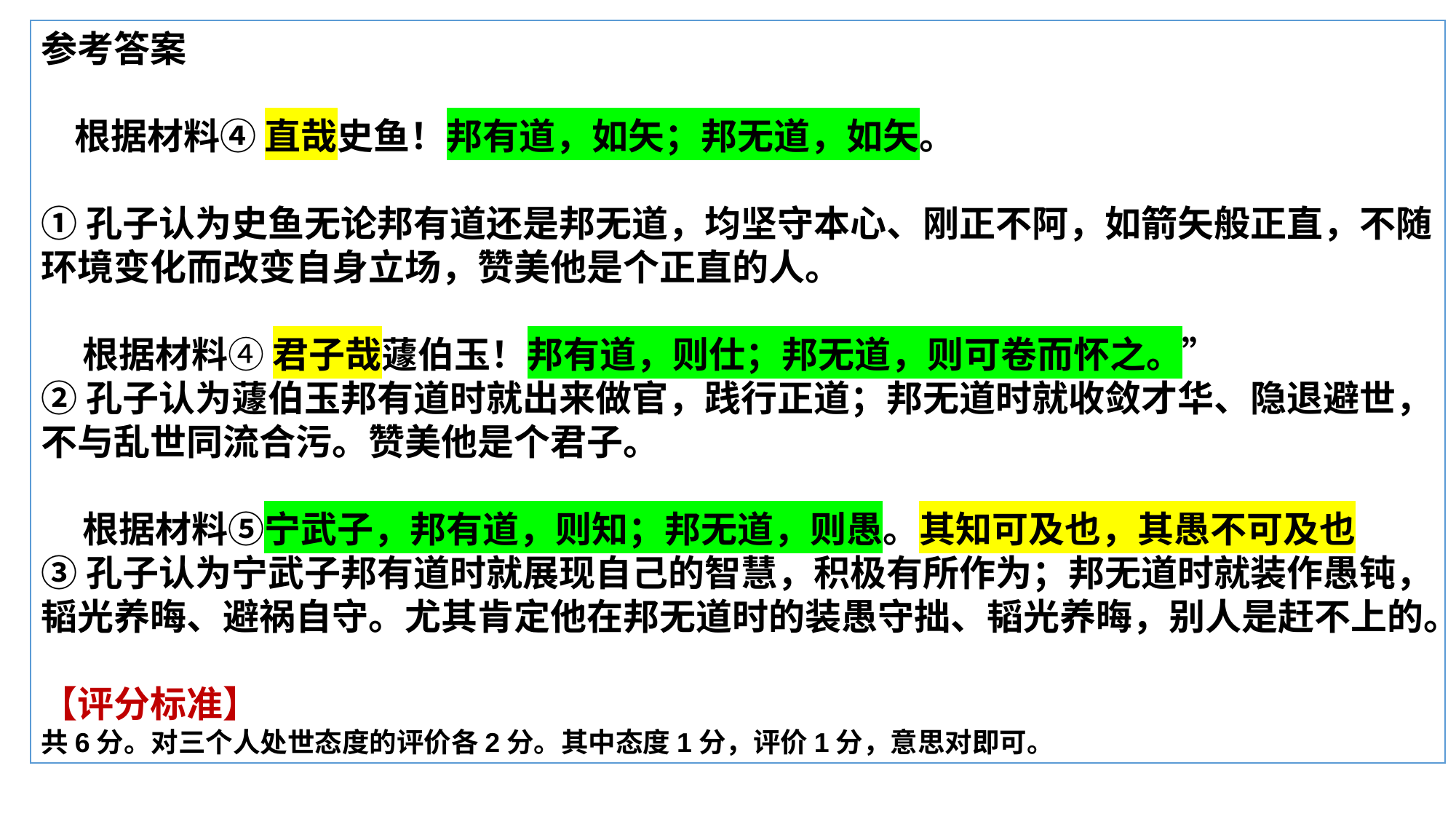

参考答案

   根据材料④ 直哉史鱼！邦有道，如矢；邦无道，如矢。

①孔子认为史鱼无论邦有道还是邦无道，均坚守本心、刚正不阿，如箭矢般正直，不随环境变化而改变自身立场，赞美他是个正直的人。

    根据材料④ 君子哉蘧伯玉！邦有道，则仕；邦无道，则可卷而怀之。”
②孔子认为蘧伯玉邦有道时就出来做官，践行正道；邦无道时就收敛才华、隐退避世，不与乱世同流合污。赞美他是个君子。

    根据材料⑤宁武子，邦有道，则知；邦无道，则愚。其知可及也，其愚不可及也
③孔子认为宁武子邦有道时就展现自己的智慧，积极有所作为；邦无道时就装作愚钝，韬光养晦、避祸自守。尤其肯定他在邦无道时的装愚守拙、韬光养晦，别人是赶不上的。

【评分标准】
共6分。对三个人处世态度的评价各2分。其中态度1分，评价1分，意思对即可。